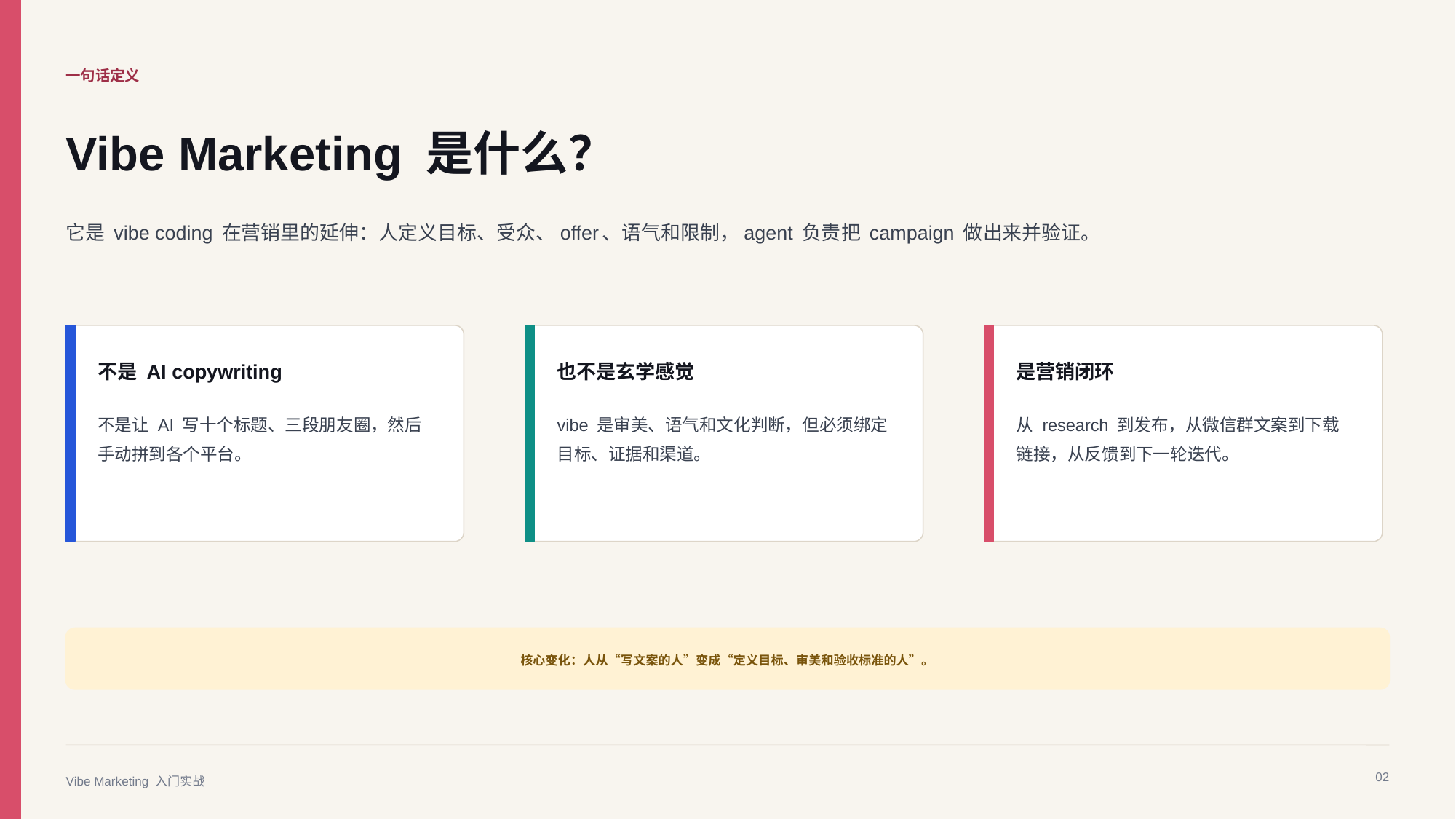

一句话定义
Vibe Marketing 是什么？
它是 vibe coding 在营销里的延伸：人定义目标、受众、offer、语气和限制，agent 负责把 campaign 做出来并验证。

不是 AI copywriting
也不是玄学感觉
是营销闭环
不是让 AI 写十个标题、三段朋友圈，然后手动拼到各个平台。
vibe 是审美、语气和文化判断，但必须绑定目标、证据和渠道。
从 research 到发布，从微信群文案到下载链接，从反馈到下一轮迭代。

核心变化：人从“写文案的人”变成“定义目标、审美和验收标准的人”。

Vibe Marketing 入门实战
02